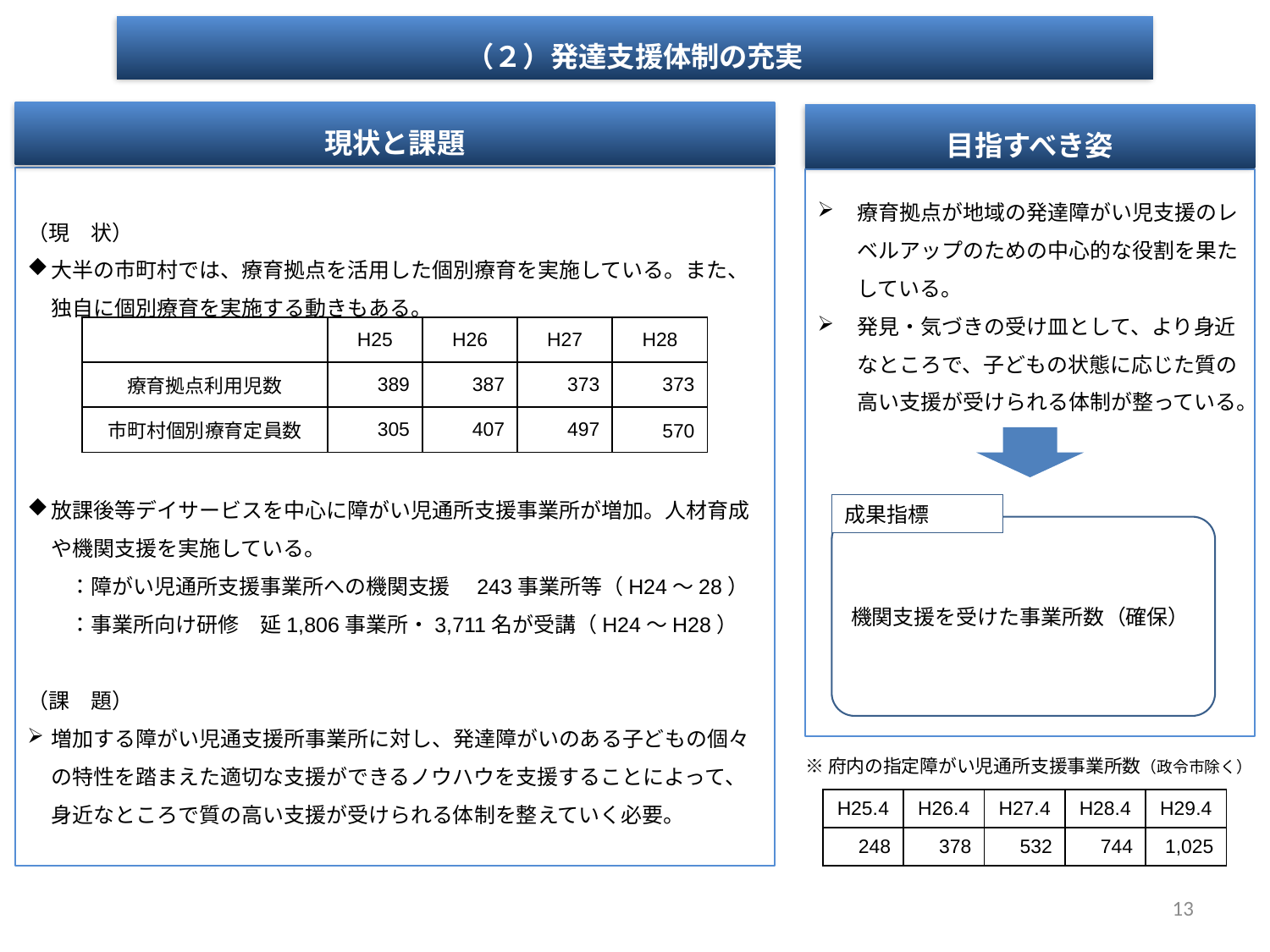

（２）発達支援体制の充実
現状と課題
目指すべき姿
（現　状）
大半の市町村では、療育拠点を活用した個別療育を実施している。また、独自に個別療育を実施する動きもある。

放課後等デイサービスを中心に障がい児通所支援事業所が増加。人材育成や機関支援を実施している。
　　：障がい児通所支援事業所への機関支援　243事業所等（H24～28）
　　：事業所向け研修　延1,806事業所・3,711名が受講（H24～H28）

（課　題）
増加する障がい児通支援所事業所に対し、発達障がいのある子どもの個々の特性を踏まえた適切な支援ができるノウハウを支援することによって、身近なところで質の高い支援が受けられる体制を整えていく必要。
療育拠点が地域の発達障がい児支援のレベルアップのための中心的な役割を果たしている。
発見・気づきの受け皿として、より身近なところで、子どもの状態に応じた質の高い支援が受けられる体制が整っている。

|  | H25 | H26 | H27 | H28 |
| --- | --- | --- | --- | --- |
| 療育拠点利用児数 | 389 | 387 | 373 | 373 |
| 市町村個別療育定員数 | 305 | 407 | 497 | 570 |

成果指標
機関支援を受けた事業所数（確保）
※府内の指定障がい児通所支援事業所数（政令市除く）
| H25.4 | H26.4 | H27.4 | H28.4 | H29.4 |
| --- | --- | --- | --- | --- |
| 248 | 378 | 532 | 744 | 1,025 |
13